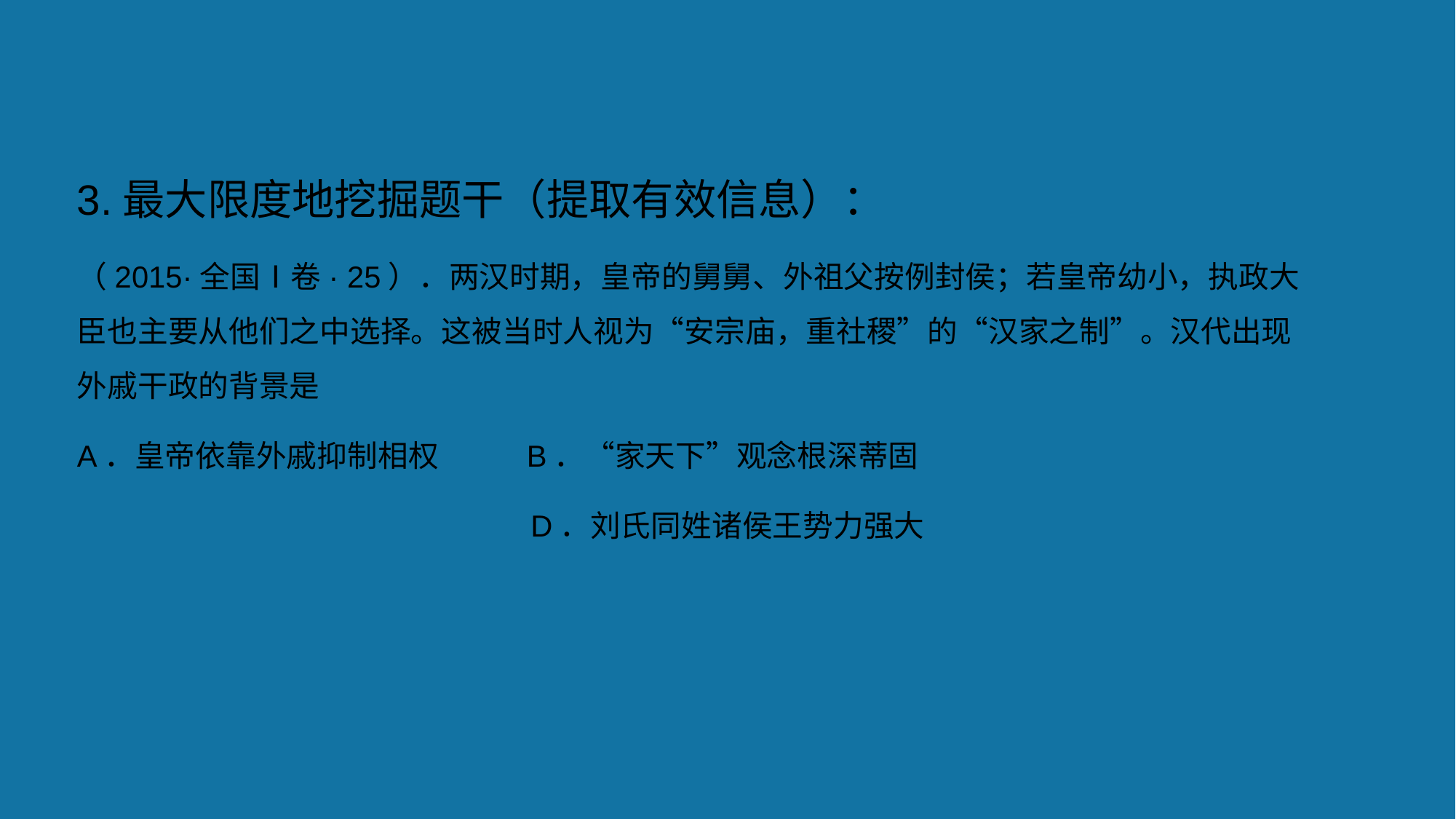

四、注重方法培养，提升解题能力
3.最大限度地挖掘题干（提取有效信息）：
（2015·全国Ⅰ卷· 25）．两汉时期，皇帝的舅舅、外祖父按例封侯；若皇帝幼小，执政大臣也主要从他们之中选择。这被当时人视为“安宗庙，重社稷”的“汉家之制”。汉代出现外戚干政的背景是
A．皇帝依靠外戚抑制相权            B．“家天下”观念根深蒂固
C．母族亲属关系受到重视            D．刘氏同姓诸侯王势力强大